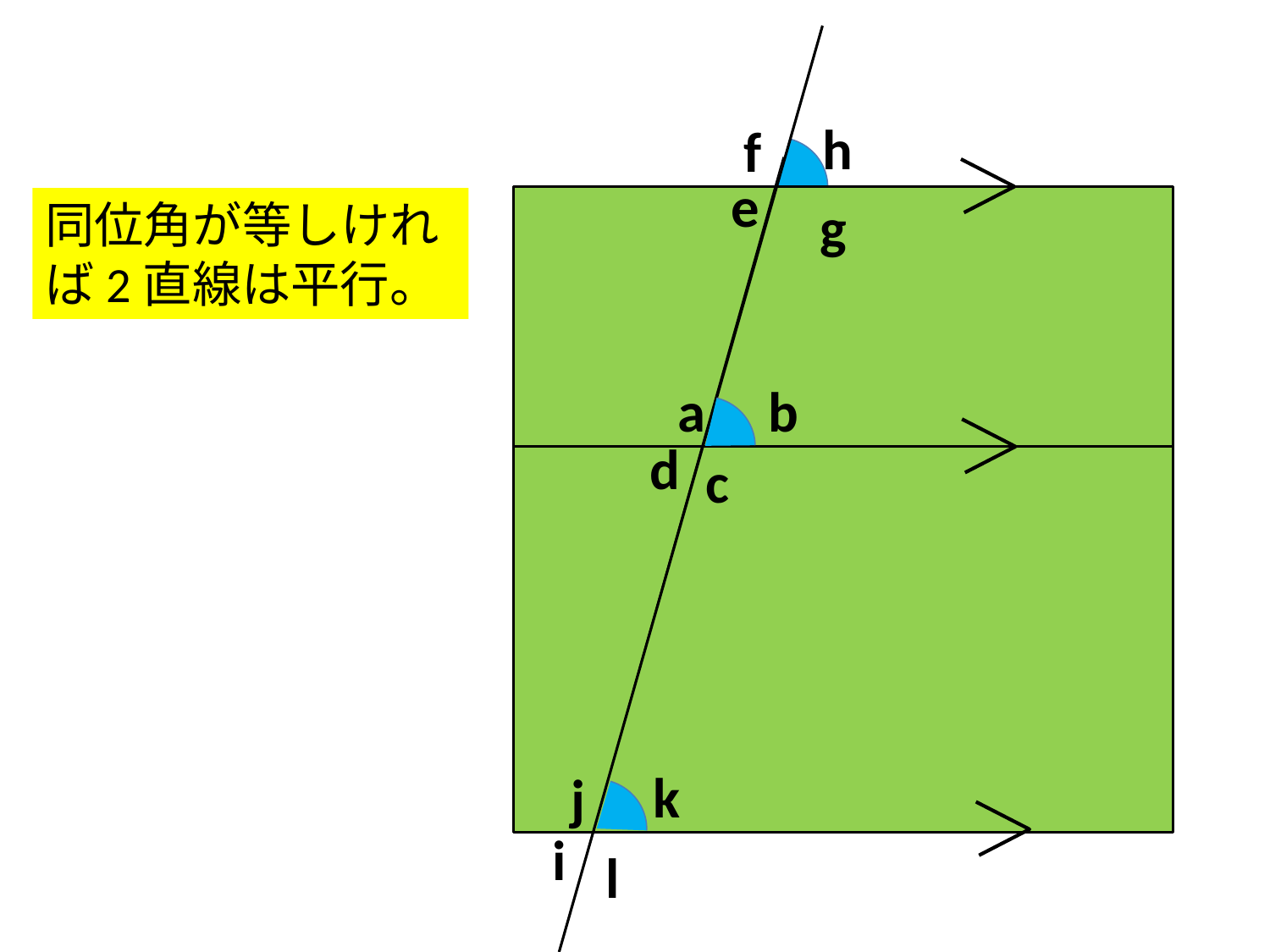

i
j
l
k
e
f
g
h

同位角が等しければ2直線は平行。
a
b

d
c